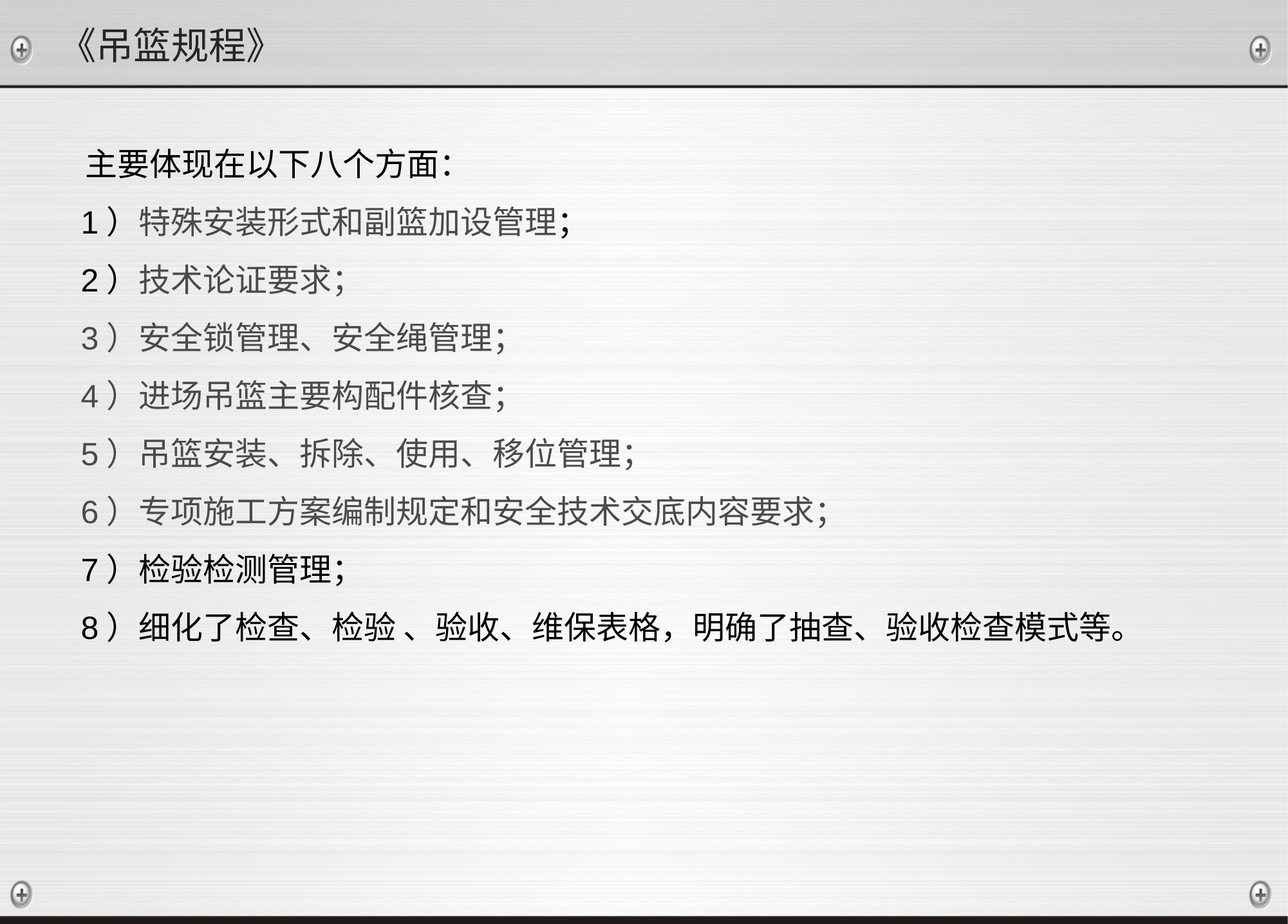

《吊篮规程》
主要体现在以下八个方面：
1）特殊安装形式和副篮加设管理；
2）技术论证要求；
3）安全锁管理、安全绳管理；
4）进场吊篮主要构配件核查；
5）吊篮安装、拆除、使用、移位管理；
6）专项施工方案编制规定和安全技术交底内容要求；
7）检验检测管理；
8）细化了检查、检验 、验收、维保表格，明确了抽查、验收检查模式等。